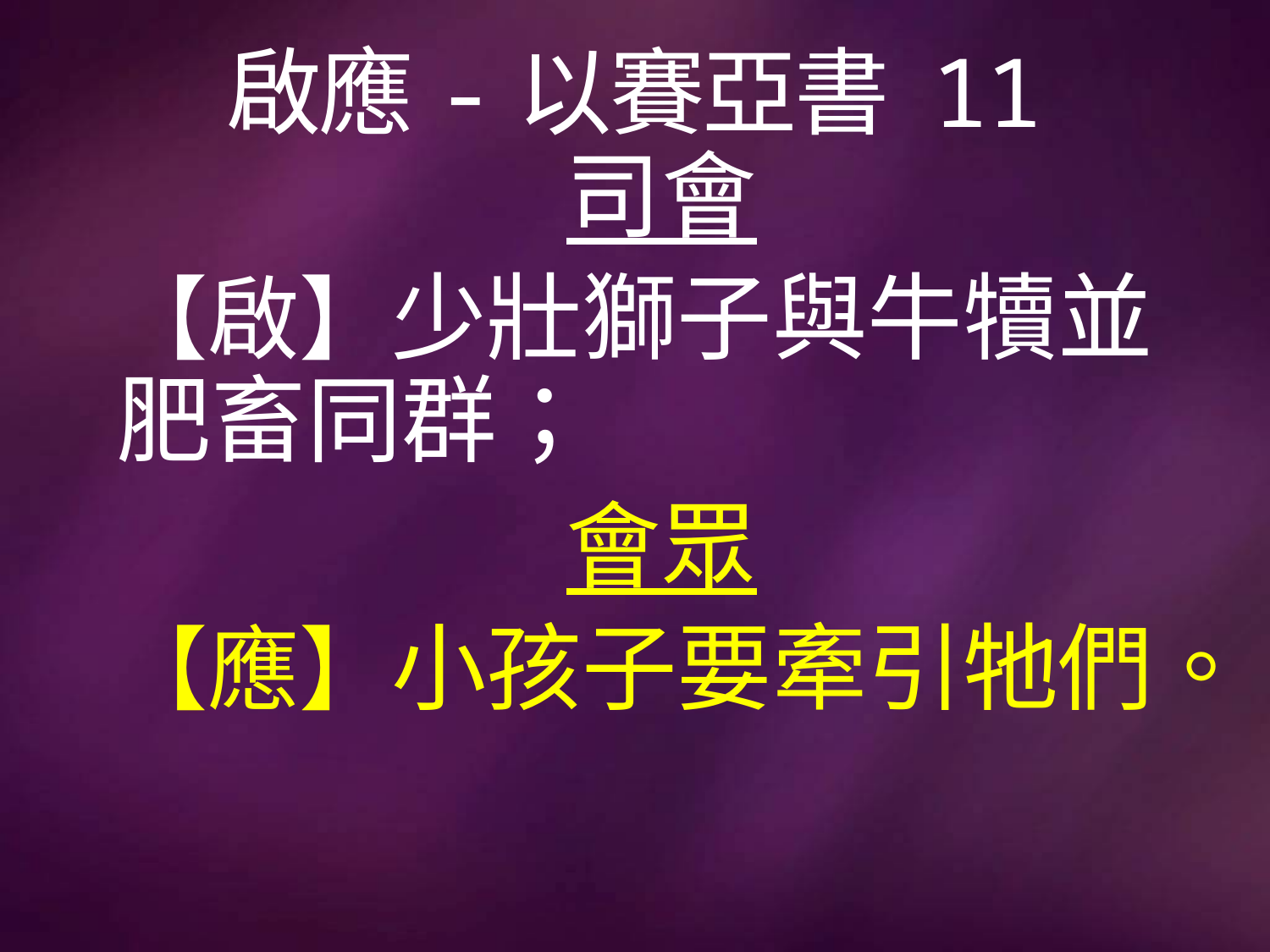

# 啟應-以賽亞書 11
司會
【啟】少壯獅子與牛犢並肥畜同群；

會眾
【應】小孩子要牽引牠們。